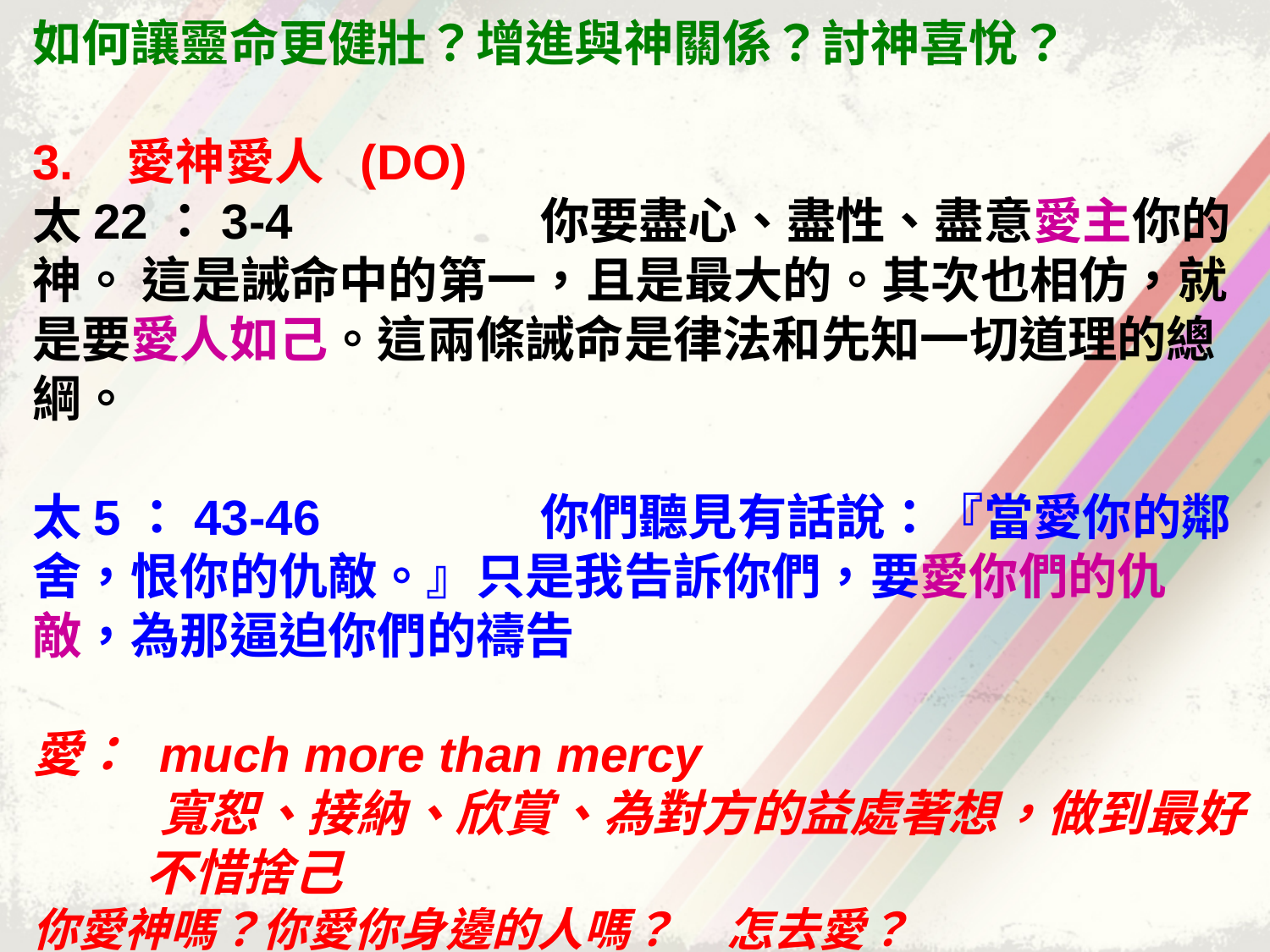

如何讓靈命更健壯？增進與神關係？討神喜悅？

3.   愛神愛人    (DO)
太22：3-4		你要盡心、盡性、盡意愛主你的神。 這是誡命中的第一，且是最大的。其次也相仿，就是要愛人如己。這兩條誡命是律法和先知一切道理的總綱。

太5：43-46		你們聽見有話說：『當愛你的鄰舍，恨你的仇敵。』只是我告訴你們，要愛你們的仇敵，為那逼迫你們的禱告

愛：	much more than mercy
	寬恕、接納、欣賞、為對方的益處著想，做到最好
         不惜捨己
你愛神嗎？你愛你身邊的人嗎？     怎去愛？